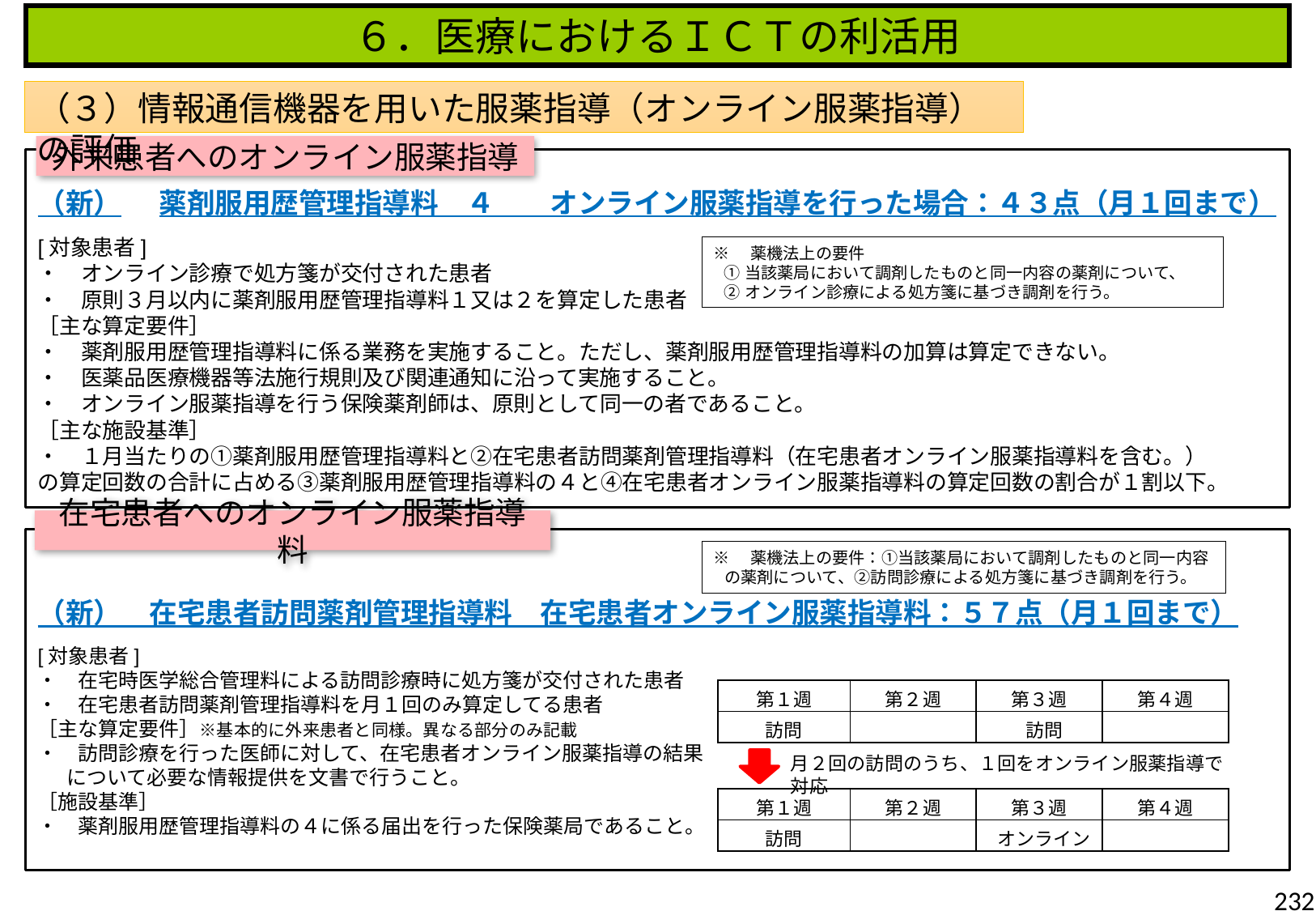

６．医療におけるＩＣＴの利活用
（３）情報通信機器を用いた服薬指導（オンライン服薬指導）の評価
外来患者へのオンライン服薬指導

（新）	薬剤服用歴管理指導料　４　　オンライン服薬指導を行った場合：４３点（月１回まで）

[対象患者]
・　オンライン診療で処方箋が交付された患者
・　原則３月以内に薬剤服用歴管理指導料１又は２を算定した患者
［主な算定要件］
・　薬剤服用歴管理指導料に係る業務を実施すること。ただし、薬剤服用歴管理指導料の加算は算定できない。
・　医薬品医療機器等法施行規則及び関連通知に沿って実施すること。
・　オンライン服薬指導を行う保険薬剤師は、原則として同一の者であること。
［主な施設基準］
・　１月当たりの①薬剤服用歴管理指導料と②在宅患者訪問薬剤管理指導料（在宅患者オンライン服薬指導料を含む。）
の算定回数の合計に占める③薬剤服用歴管理指導料の４と④在宅患者オンライン服薬指導料の算定回数の割合が１割以下。
※　薬機法上の要件
①当該薬局において調剤したものと同一内容の薬剤について、
②オンライン診療による処方箋に基づき調剤を行う。
在宅患者へのオンライン服薬指導料

（新）　在宅患者訪問薬剤管理指導料　在宅患者オンライン服薬指導料：５７点（月１回まで）

[対象患者]
・　在宅時医学総合管理料による訪問診療時に処方箋が交付された患者
・　在宅患者訪問薬剤管理指導料を月１回のみ算定してる患者
［主な算定要件］※基本的に外来患者と同様。異なる部分のみ記載
・　訪問診療を行った医師に対して、在宅患者オンライン服薬指導の結果
　  について必要な情報提供を文書で行うこと。
［施設基準］
・　薬剤服用歴管理指導料の４に係る届出を行った保険薬局であること。
※　薬機法上の要件：①当該薬局において調剤したものと同一内容の薬剤について、②訪問診療による処方箋に基づき調剤を行う。
| 第１週 | 第２週 | 第３週 | 第４週 |
| --- | --- | --- | --- |
| 訪問 |  | 訪問 |  |
月２回の訪問のうち、１回をオンライン服薬指導で対応

| 第１週 | 第２週 | 第３週 | 第４週 |
| --- | --- | --- | --- |
| 訪問 |  | オンライン |  |
232